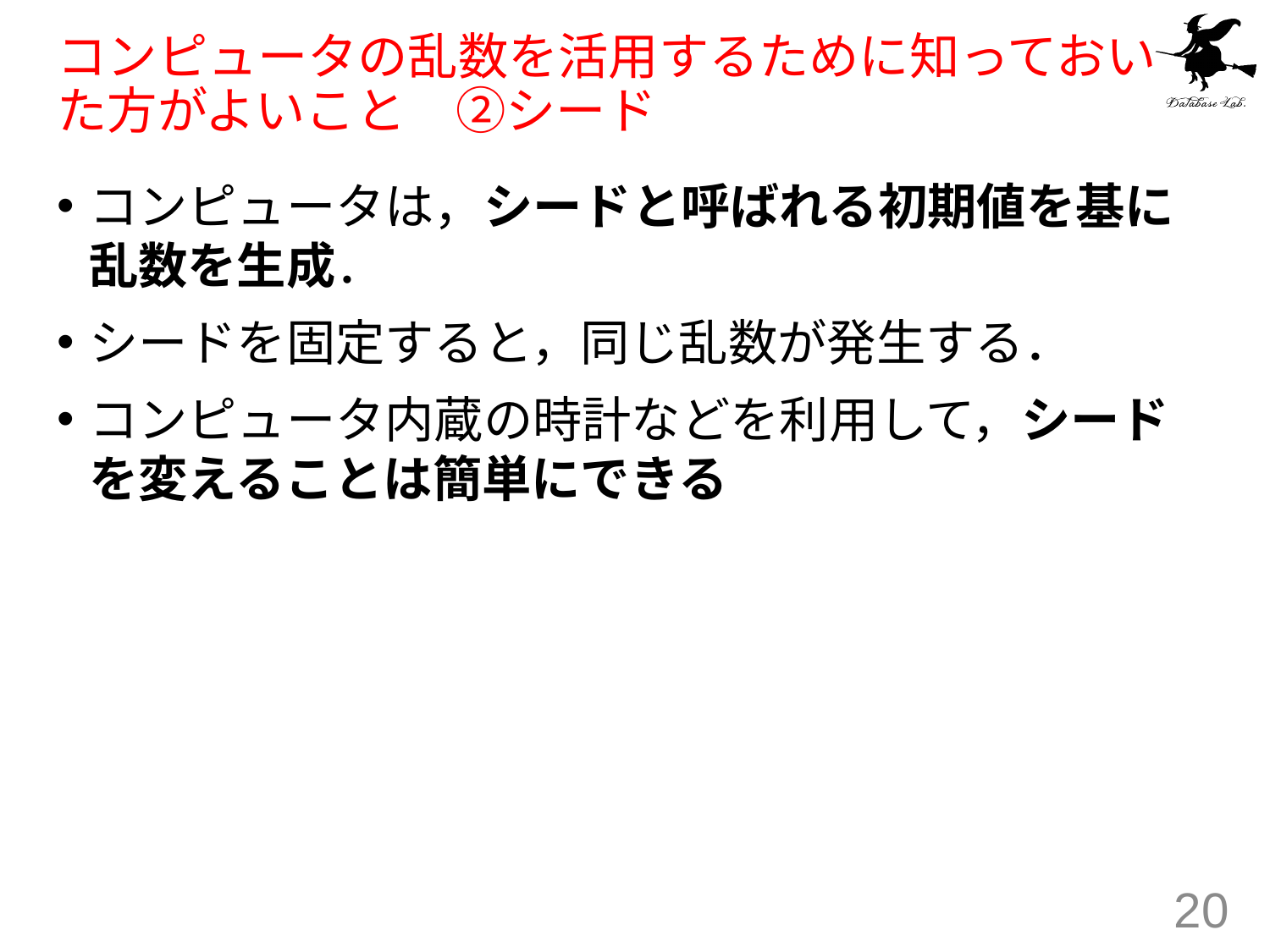

# コンピュータの乱数を活用するために知っておいた方がよいこと　②シード
コンピュータは，シードと呼ばれる初期値を基に乱数を生成．
シードを固定すると，同じ乱数が発生する．
コンピュータ内蔵の時計などを利用して，シードを変えることは簡単にできる
20